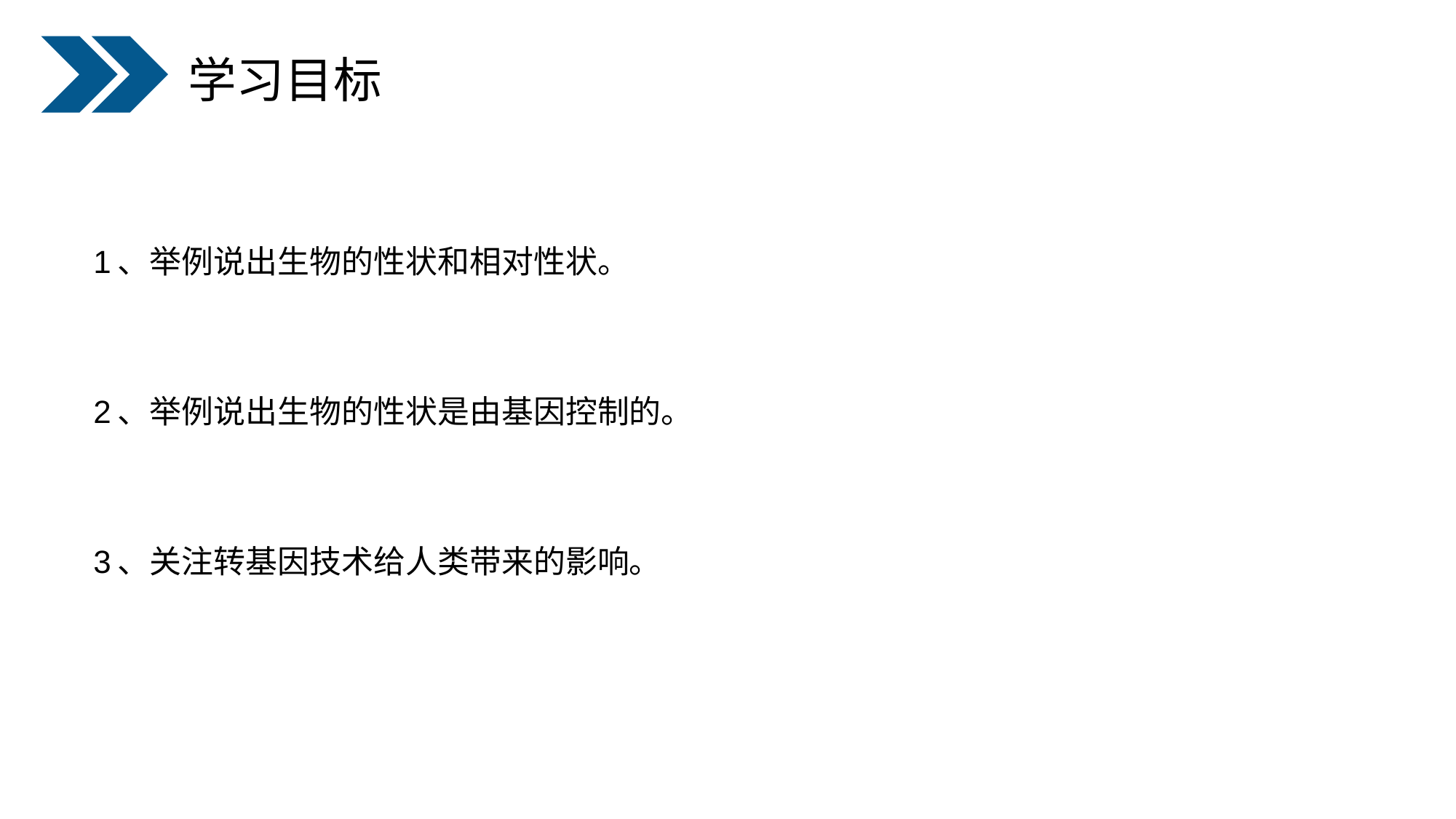

学习目标
1、举例说出生物的性状和相对性状。
2、举例说出生物的性状是由基因控制的。
3、关注转基因技术给人类带来的影响。